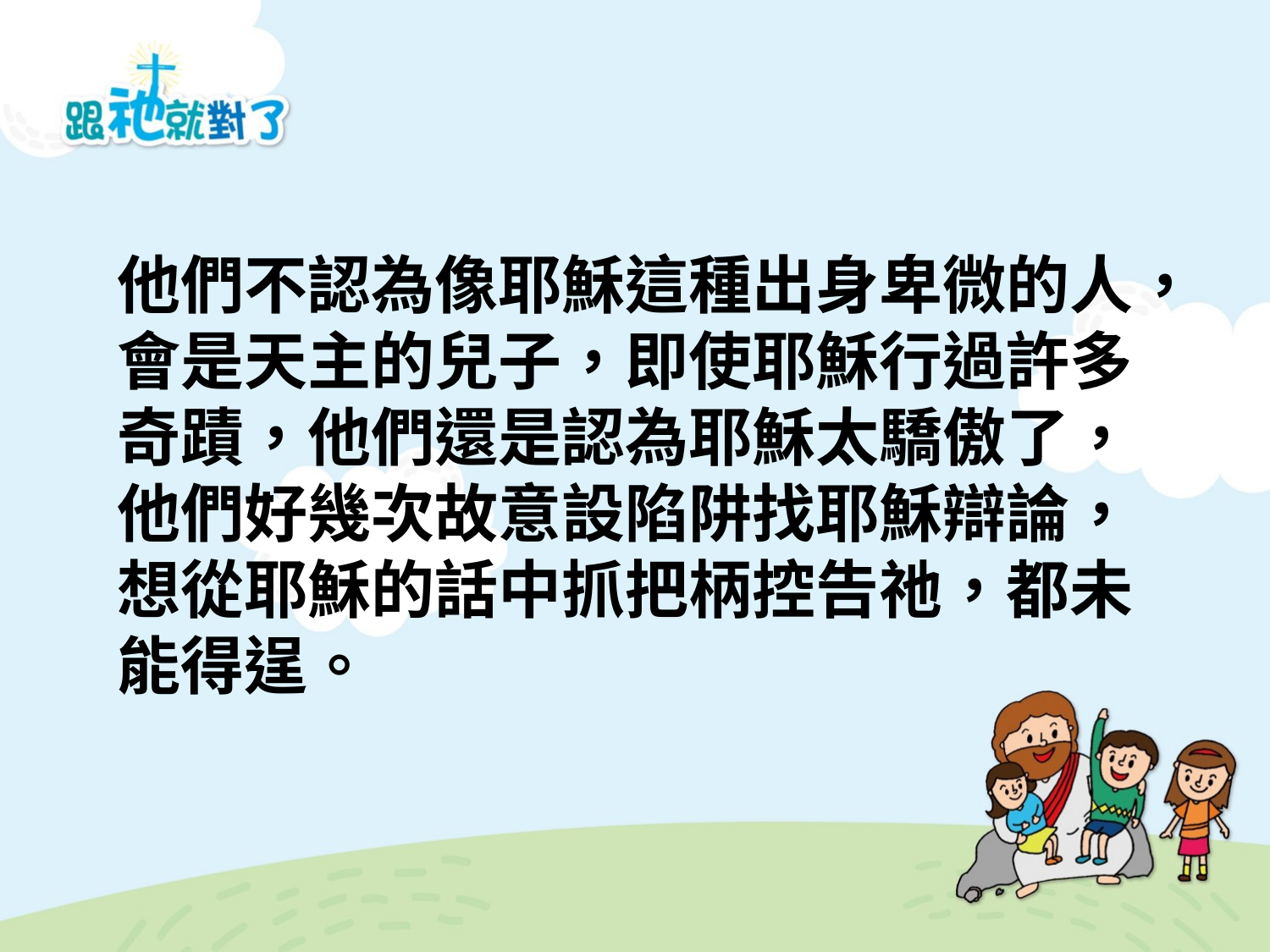

他們不認為像耶穌這種出身卑微的人，會是天主的兒子，即使耶穌行過許多奇蹟，他們還是認為耶穌太驕傲了，他們好幾次故意設陷阱找耶穌辯論，想從耶穌的話中抓把柄控告祂，都未能得逞。